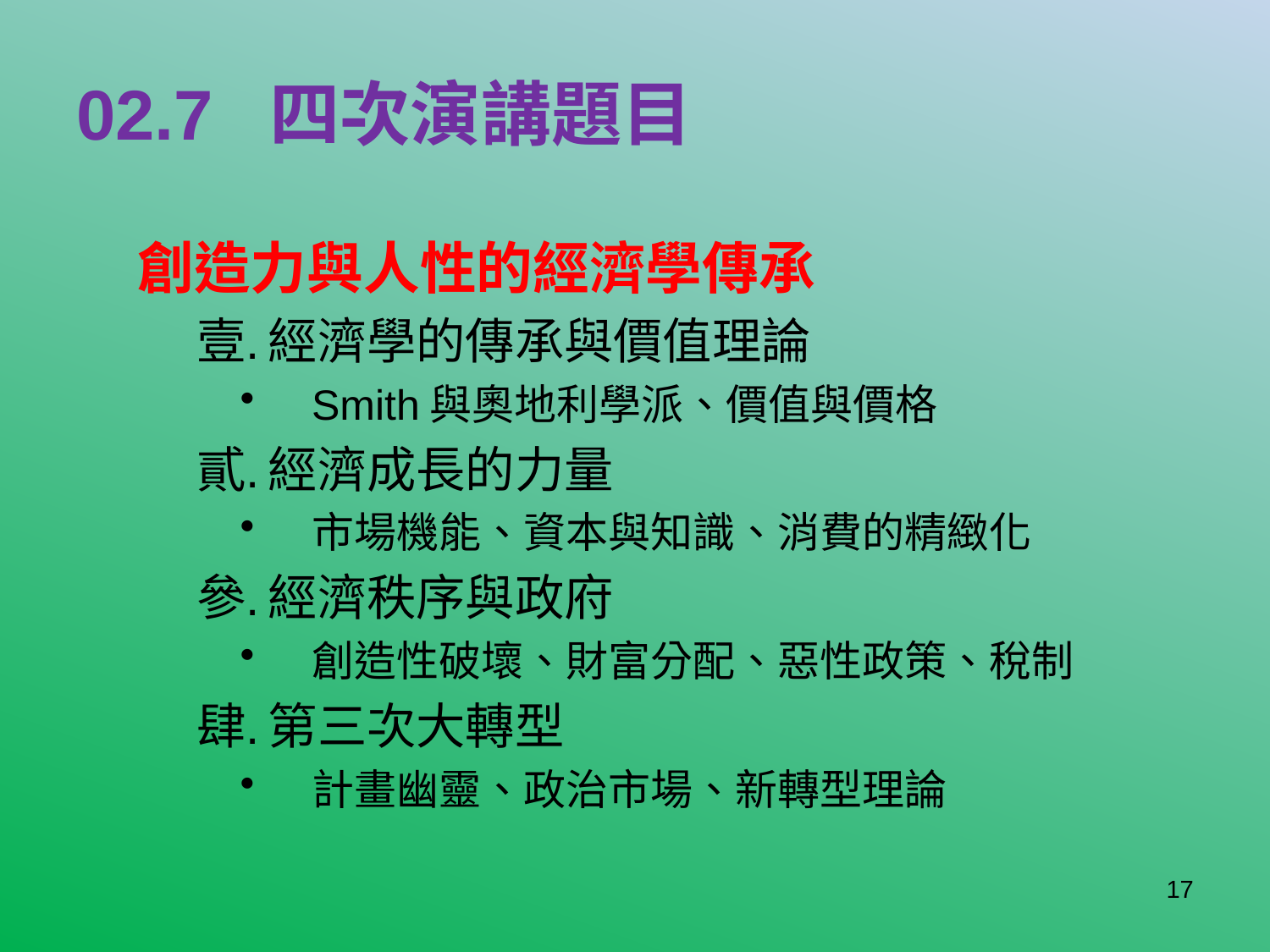

# 02.7  四次演講題目
創造力與人性的經濟學傳承
經濟學的傳承與價值理論
Smith與奧地利學派、價值與價格
經濟成長的力量
市場機能、資本與知識、消費的精緻化
經濟秩序與政府
創造性破壞、財富分配、惡性政策、稅制
第三次大轉型
計畫幽靈、政治市場、新轉型理論
17